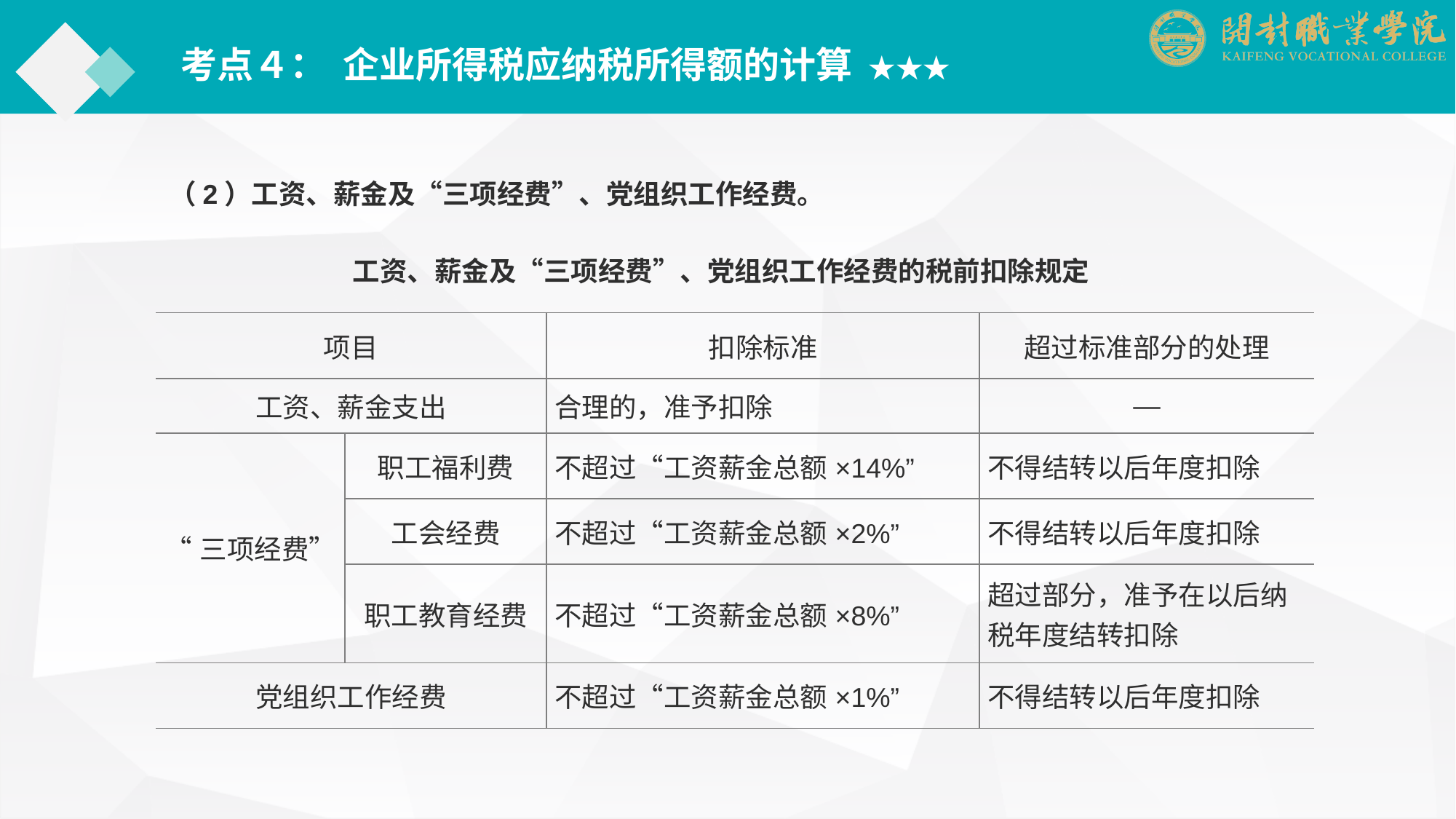

考点４：  企业所得税应纳税所得额的计算  ★★★
（2）工资、薪金及“三项经费”、党组织工作经费。
工资、薪金及“三项经费”、党组织工作经费的税前扣除规定
| 项目 |  | 扣除标准 | 超过标准部分的处理 |
| --- | --- | --- | --- |
| 工资、薪金支出 |  | 合理的，准予扣除 | — |
| “三项经费” | 职工福利费 | 不超过“工资薪金总额×14%” | 不得结转以后年度扣除 |
|  | 工会经费 | 不超过“工资薪金总额×2%” | 不得结转以后年度扣除 |
|  | 职工教育经费 | 不超过“工资薪金总额×8%” | 超过部分，准予在以后纳税年度结转扣除 |
| 党组织工作经费 |  | 不超过“工资薪金总额×1%” | 不得结转以后年度扣除 |